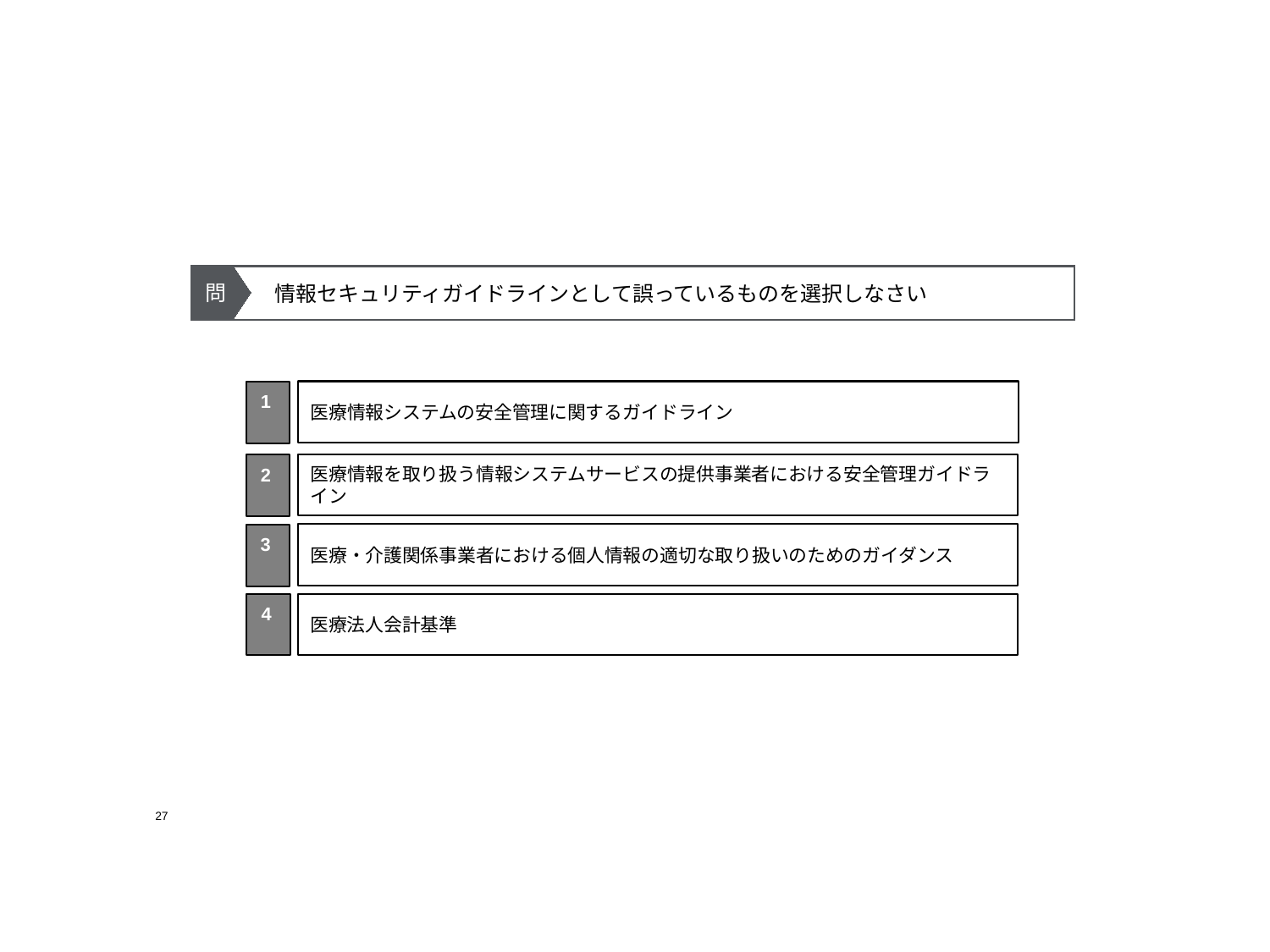

問
　情報セキュリティガイドラインとして誤っているものを選択しなさい
医療情報システムの安全管理に関するガイドライン
1
医療情報を取り扱う情報システムサービスの提供事業者における安全管理ガイドライン
2
医療・介護関係事業者における個人情報の適切な取り扱いのためのガイダンス
3
4
医療法人会計基準
27